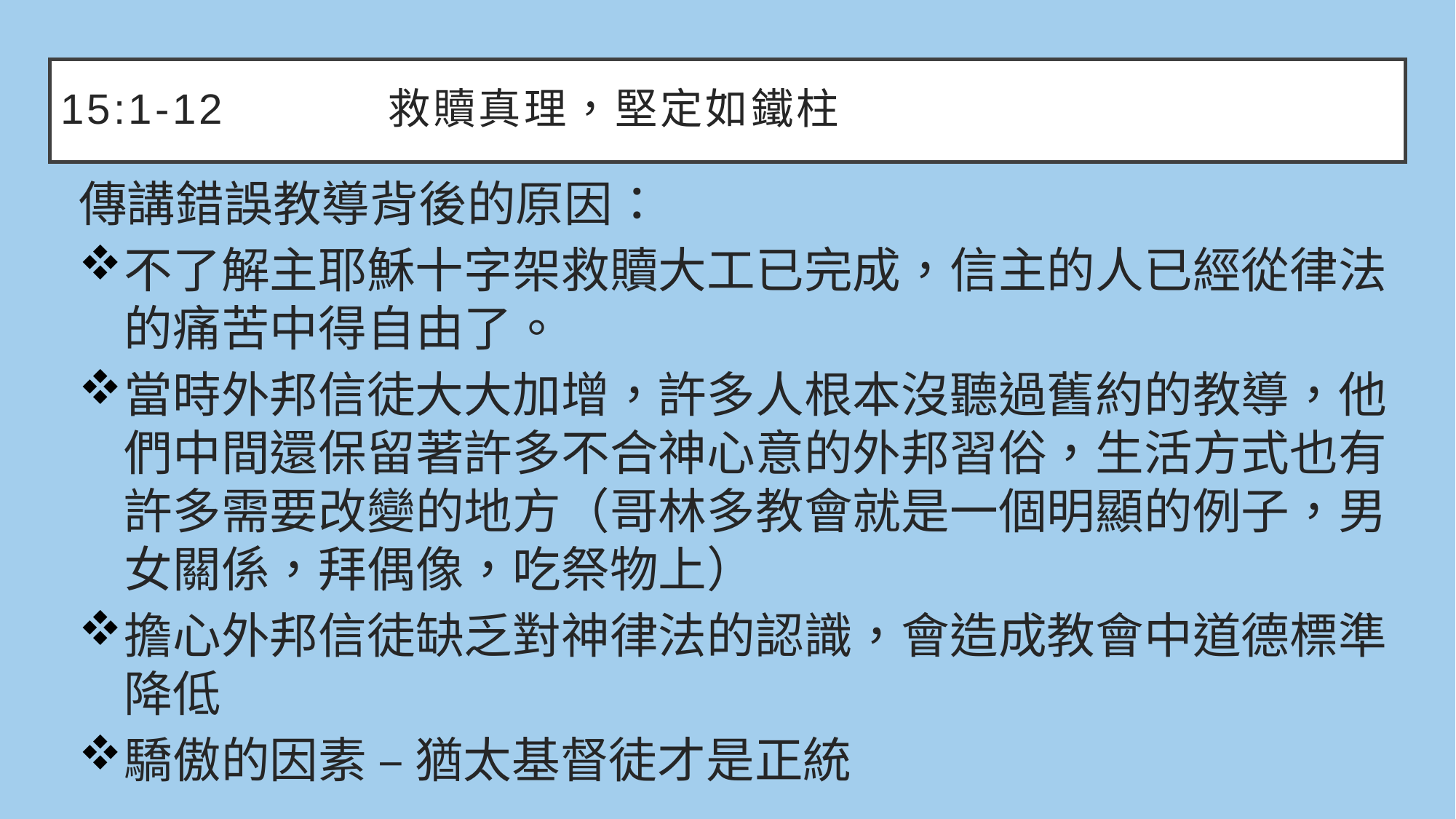

# 15:1-12		救贖真理，堅定如鐵柱
傳講錯誤教導背後的原因：
不了解主耶穌十字架救贖大工已完成，信主的人已經從律法的痛苦中得自由了。
當時外邦信徒大大加增，許多人根本沒聽過舊約的教導，他們中間還保留著許多不合神心意的外邦習俗，生活方式也有許多需要改變的地方（哥林多教會就是一個明顯的例子，男女關係，拜偶像，吃祭物上）
擔心外邦信徒缺乏對神律法的認識，會造成教會中道德標準降低
驕傲的因素 – 猶太基督徒才是正統